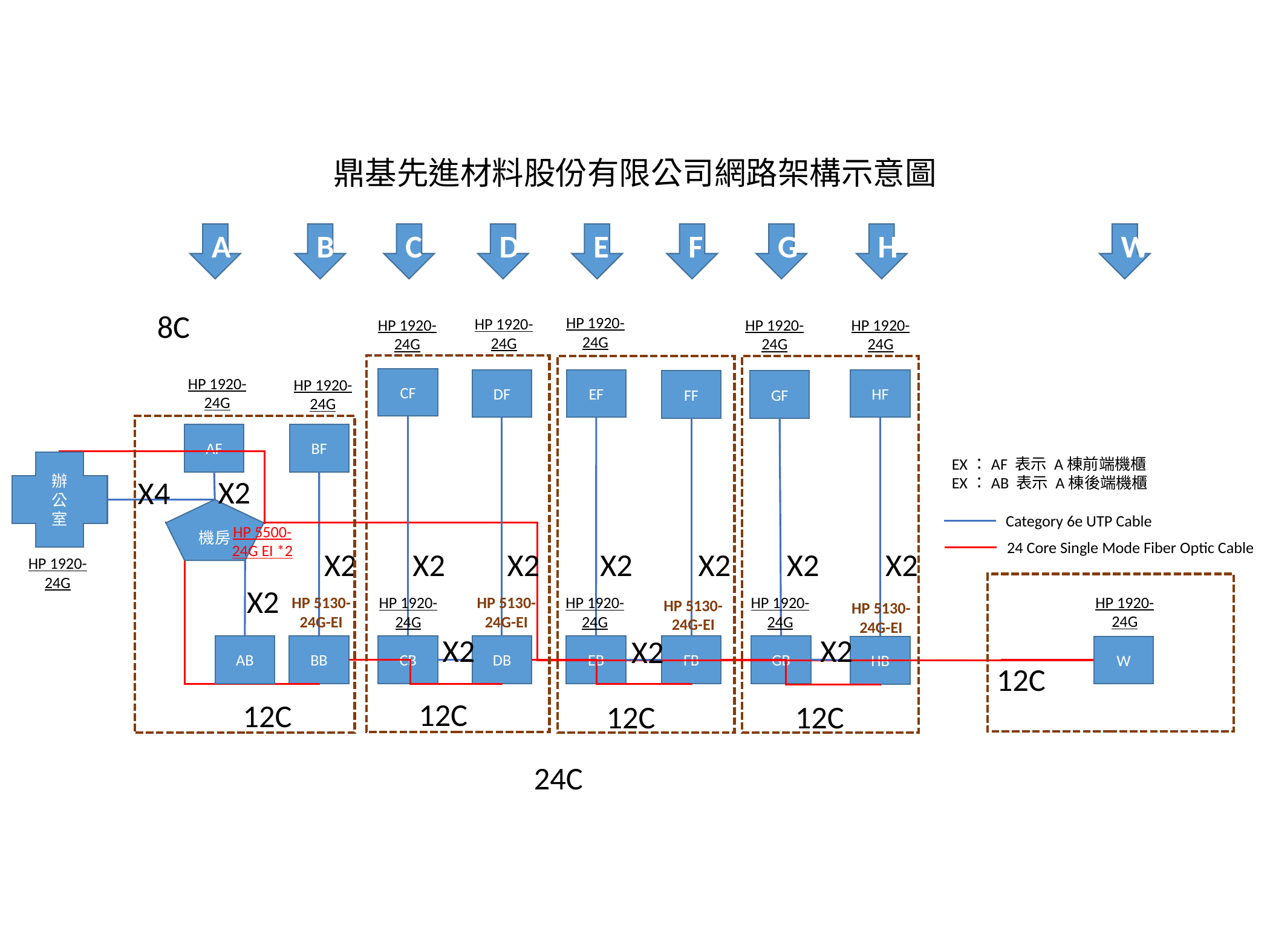

鼎基先進材料股份有限公司網路架構示意圖
A
B
C
D
E
F
G
H
W
8C
HP 1920-24G
HP 1920-24G
HP 1920-24G
HP 1920-24G
HP 1920-24G

CF
DF
EF
HF
FF
GF
HP 1920-24G
HP 1920-24G

AF
BF
EX：AF 表示 A棟前端機櫃
EX：AB 表示 A棟後端機櫃
辦公
室
X2
X4
機房
Category 6e UTP Cable
HP 5500-24G EI *2
24 Core Single Mode Fiber Optic Cable
X2
X2
X2
X2
X2
X2
X2
HP 1920-24G

X2
HP 1920-24G
HP 1920-24G
HP 5130-24G-EI
HP 1920-24G
HP 5130-24G-EI
HP 1920-24G
HP 5130-24G-EI
HP 5130-24G-EI
X2
X2
X2
AB
BB
CB
DB
EB
FB
GB
W
HB
12C
12C
12C
12C
12C
24C